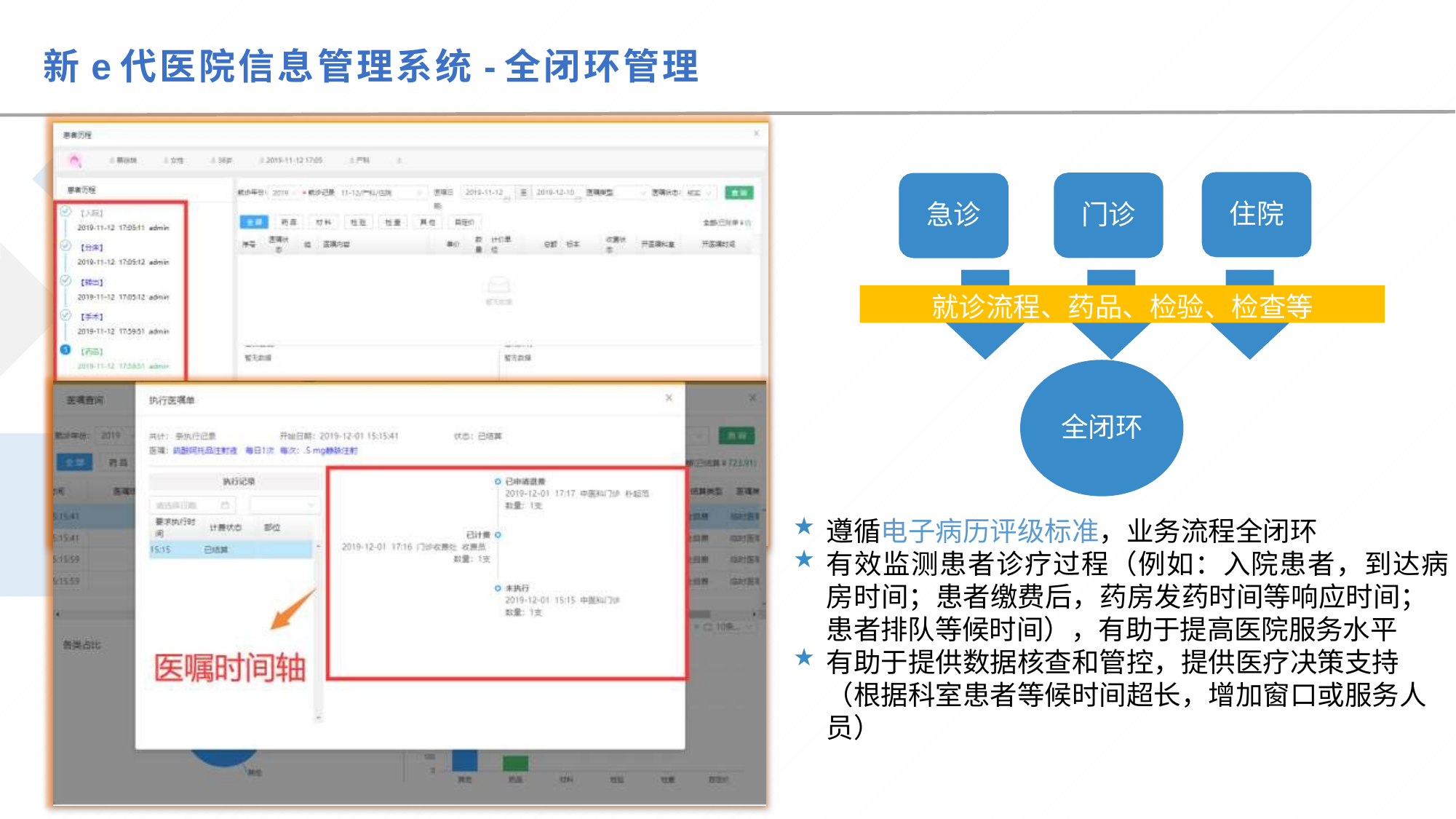

# 新e代医院信息管理系统-全闭环管理

住院
门诊
急诊

就诊流程、药品、检验、检查等

全闭环

遵循电子病历评级标准，业务流程全闭环
有效监测患者诊疗过程（例如：入院患者，到达病 房时间；患者缴费后，药房发药时间等响应时间； 患者排队等候时间），有助于提高医院服务水平
有助于提供数据核查和管控，提供医疗决策支持
（根据科室患者等候时间超长，增加窗口或服务人 员）